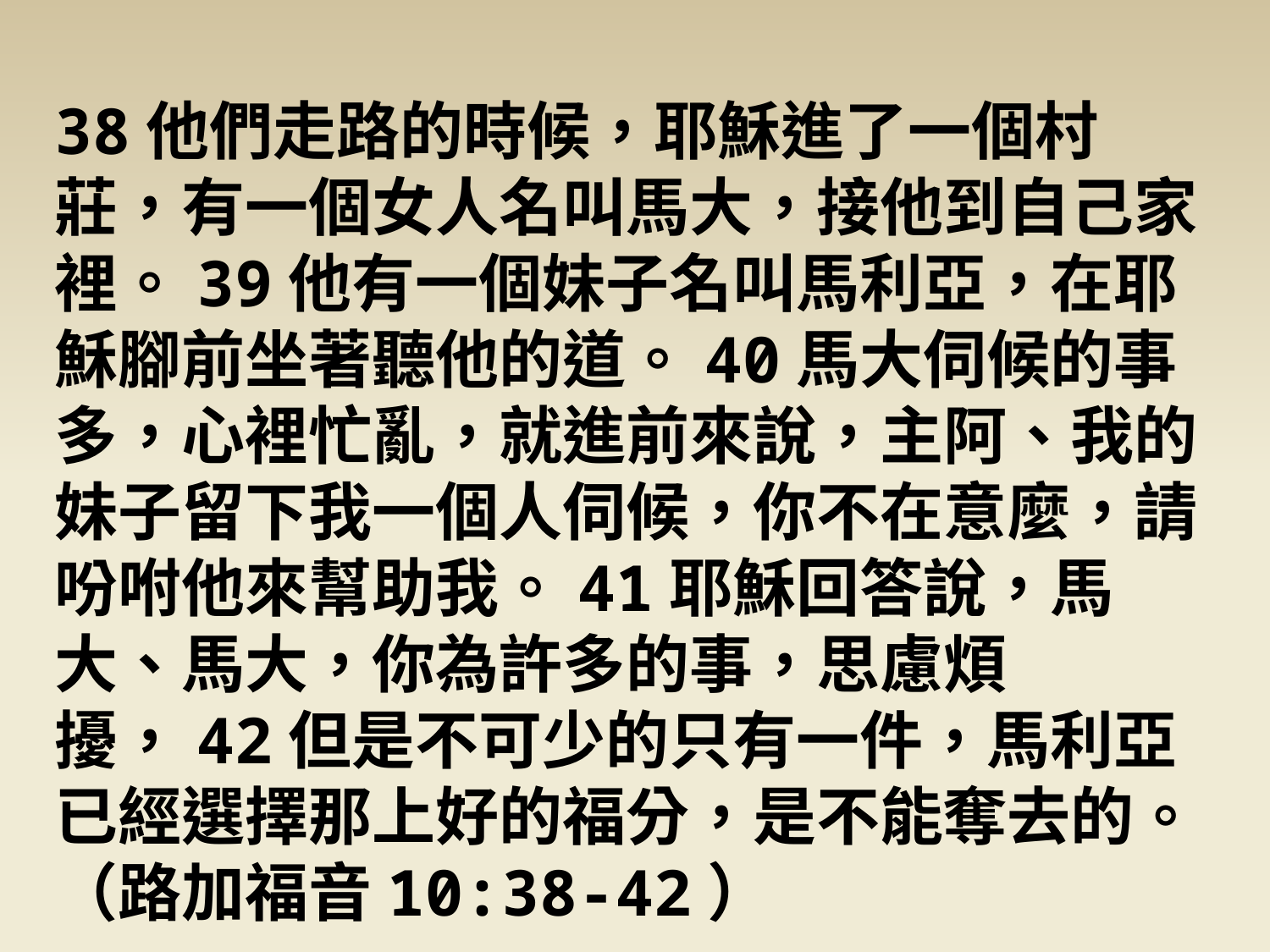

38他們走路的時候，耶穌進了一個村莊，有一個女人名叫馬大，接他到自己家裡。39他有一個妹子名叫馬利亞，在耶穌腳前坐著聽他的道。40馬大伺候的事多，心裡忙亂，就進前來說，主阿、我的妹子留下我一個人伺候，你不在意麼，請吩咐他來幫助我。41耶穌回答說，馬大、馬大，你為許多的事，思慮煩擾，42但是不可少的只有一件，馬利亞已經選擇那上好的福分，是不能奪去的。（路加福音10:38-42）